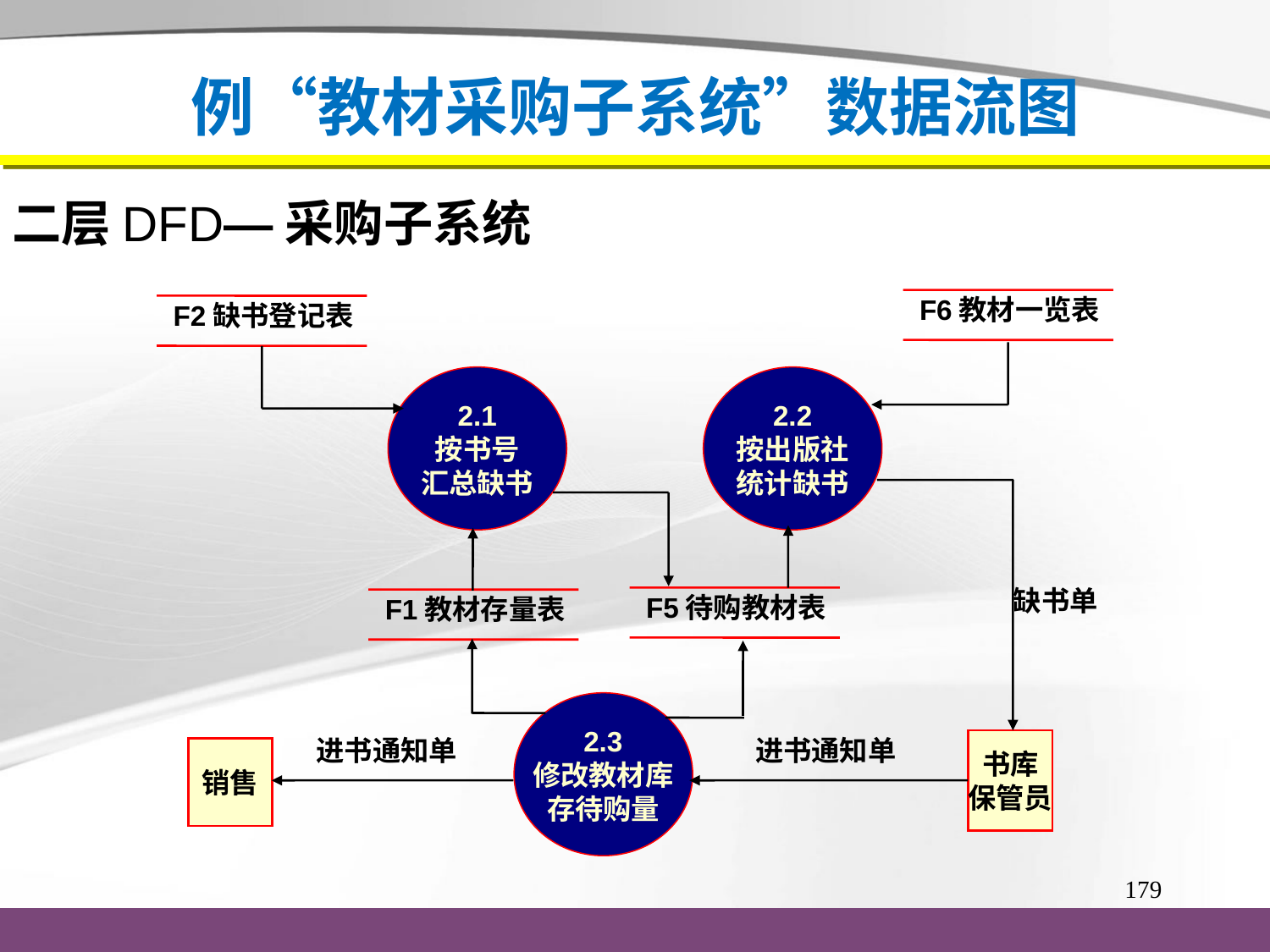

# 例“教材采购子系统”数据流图
二层DFD—采购子系统
F6教材一览表

F2缺书登记表

2.1
按书号
汇总缺书
2.2
按出版社
统计缺书

缺书单
F5待购教材表

F1教材存量表

2.3
修改教材库
存待购量

进书通知单
进书通知单
书库
保管员
销售

179